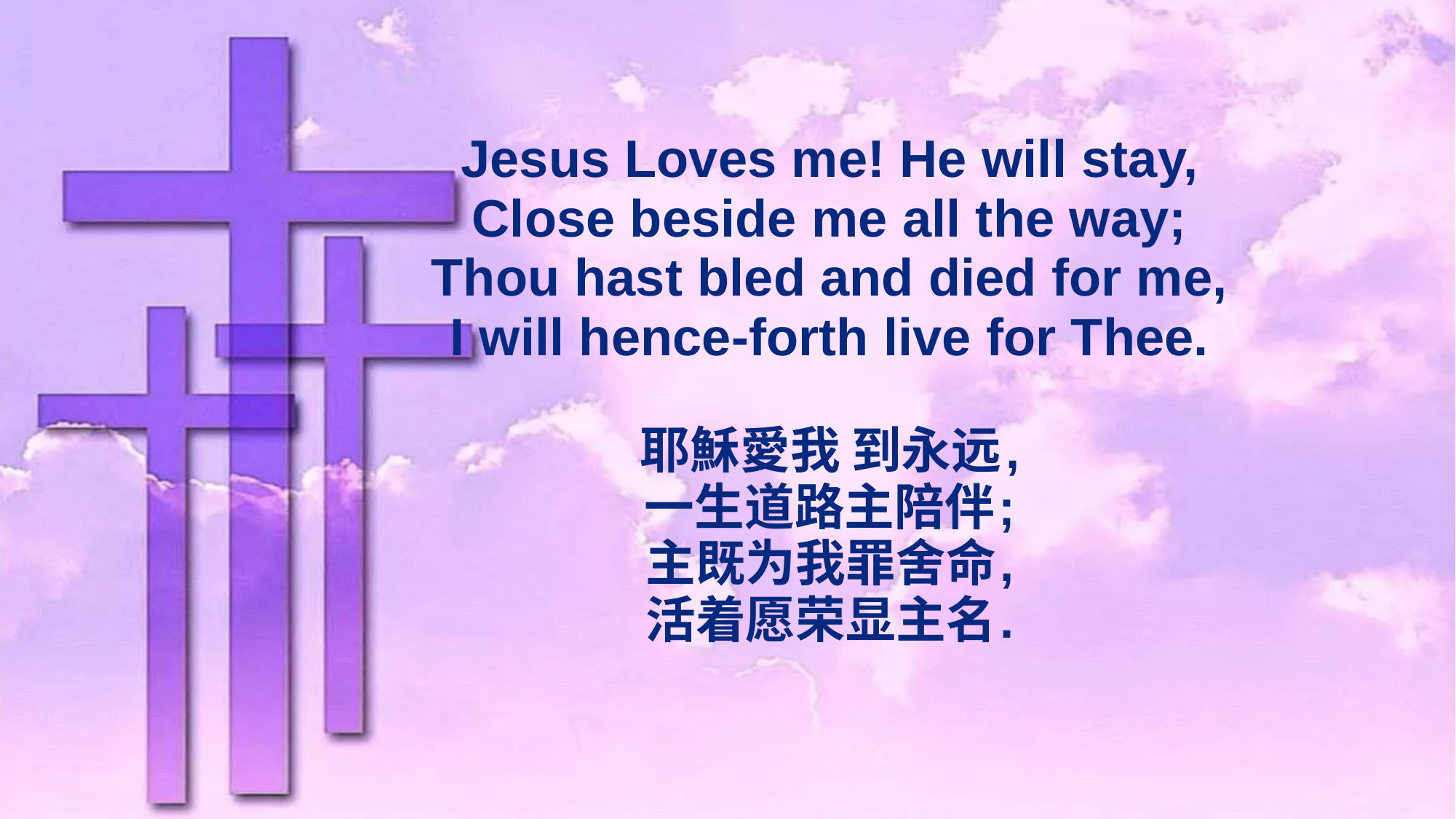

Jesus Loves me! He will stay,
Close beside me all the way;
Thou hast bled and died for me,
I will hence-forth live for Thee.

耶穌愛我 到永远,
一生道路主陪伴;
主既为我罪舍命,
活着愿荣显主名.